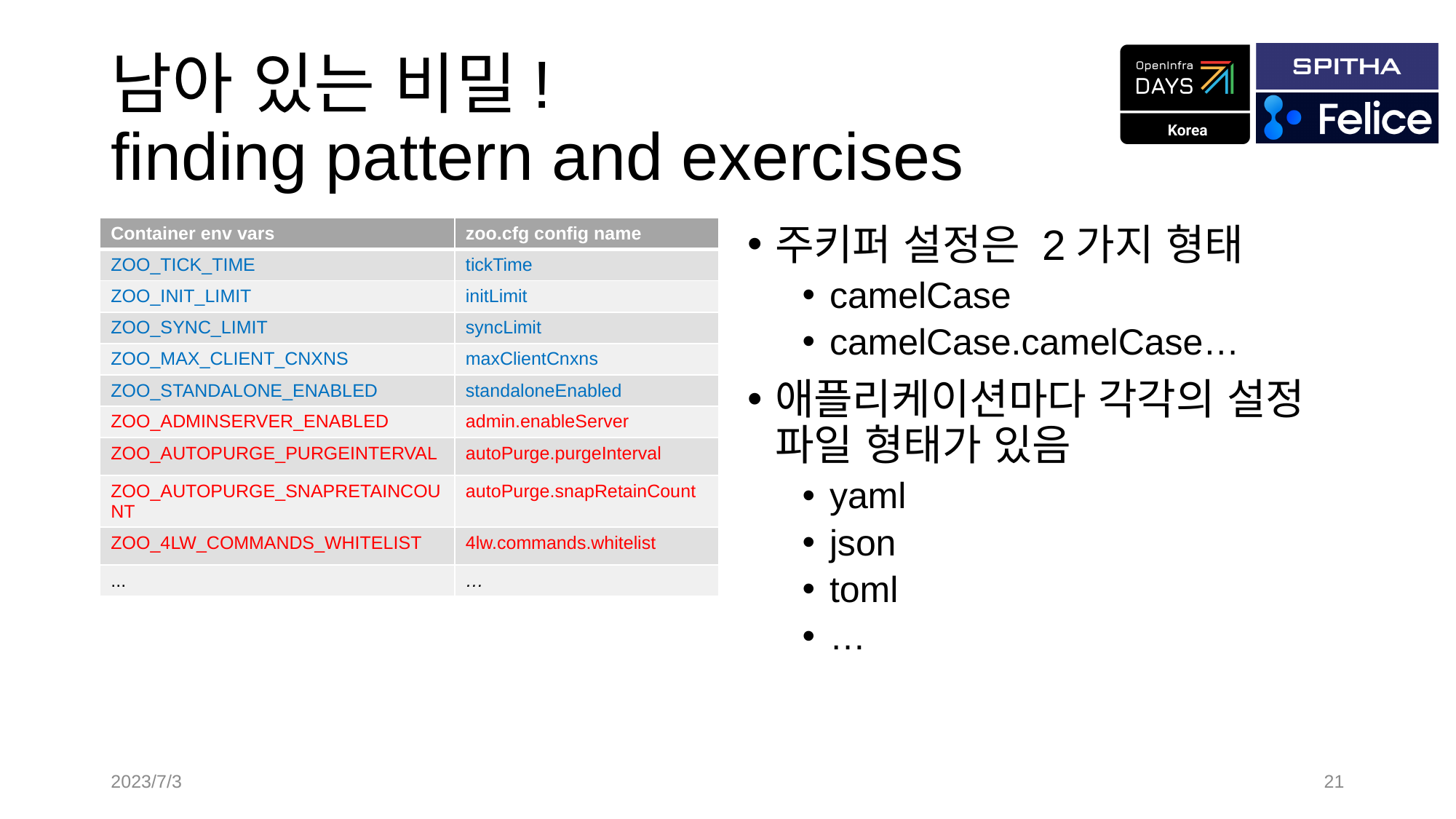

# 남아 있는 비밀! finding pattern and exercises
| Container env vars | zoo.cfg config name |
| --- | --- |
| ZOO\_TICK\_TIME | tickTime |
| ZOO\_INIT\_LIMIT | initLimit |
| ZOO\_SYNC\_LIMIT | syncLimit |
| ZOO\_MAX\_CLIENT\_CNXNS | maxClientCnxns |
| ZOO\_STANDALONE\_ENABLED | standaloneEnabled |
| ZOO\_ADMINSERVER\_ENABLED | admin.enableServer |
| ZOO\_AUTOPURGE\_PURGEINTERVAL | autoPurge.purgeInterval |
| ZOO\_AUTOPURGE\_SNAPRETAINCOUNT | autoPurge.snapRetainCount |
| ZOO\_4LW\_COMMANDS\_WHITELIST | 4lw.commands.whitelist |
| ... | … |
주키퍼 설정은 2가지 형태
camelCase
camelCase.camelCase…
애플리케이션마다 각각의 설정 파일 형태가 있음
yaml
json
toml
…
2023/7/3
21